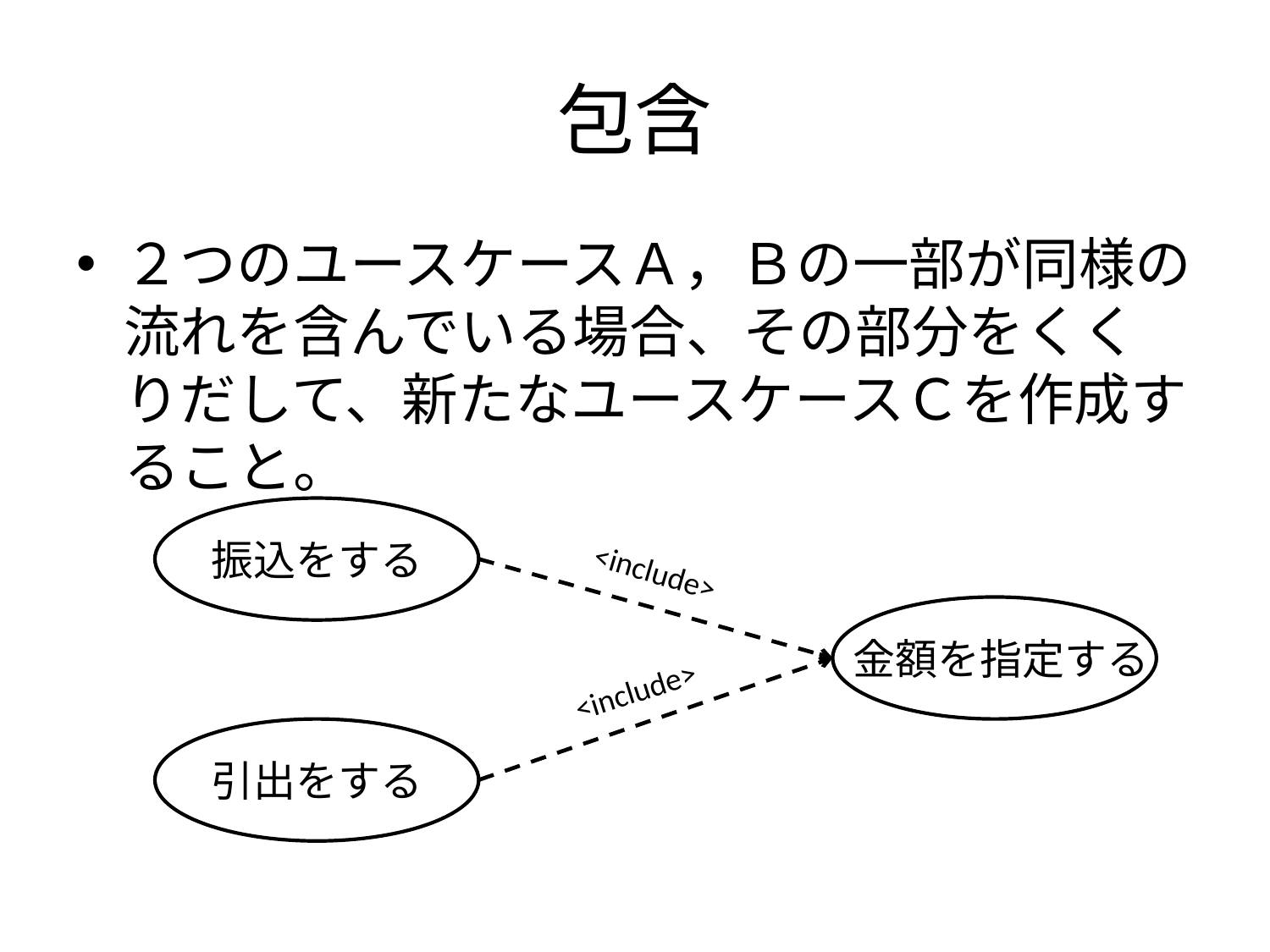

# 包含
２つのユースケースＡ，Ｂの一部が同様の流れを含んでいる場合、その部分をくくりだして、新たなユースケースＣを作成すること。

振込をする
<include>

金額を指定する
<include>

引出をする